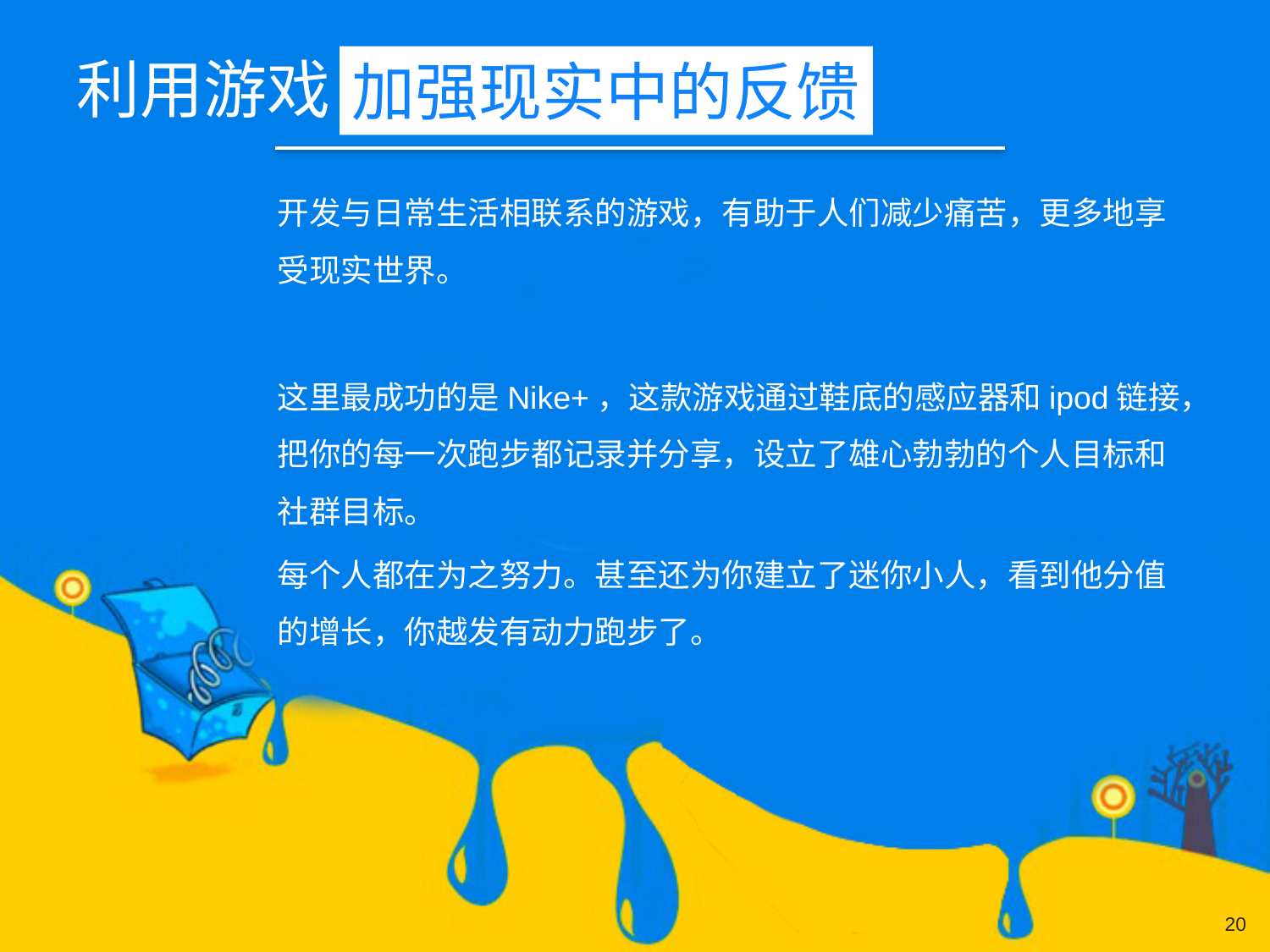

# 利用游戏
加强现实中的反馈
开发与日常生活相联系的游戏，有助于人们减少痛苦，更多地享受现实世界。

这里最成功的是Nike+，这款游戏通过鞋底的感应器和ipod链接，把你的每一次跑步都记录并分享，设立了雄心勃勃的个人目标和社群目标。
每个人都在为之努力。甚至还为你建立了迷你小人，看到他分值的增长，你越发有动力跑步了。